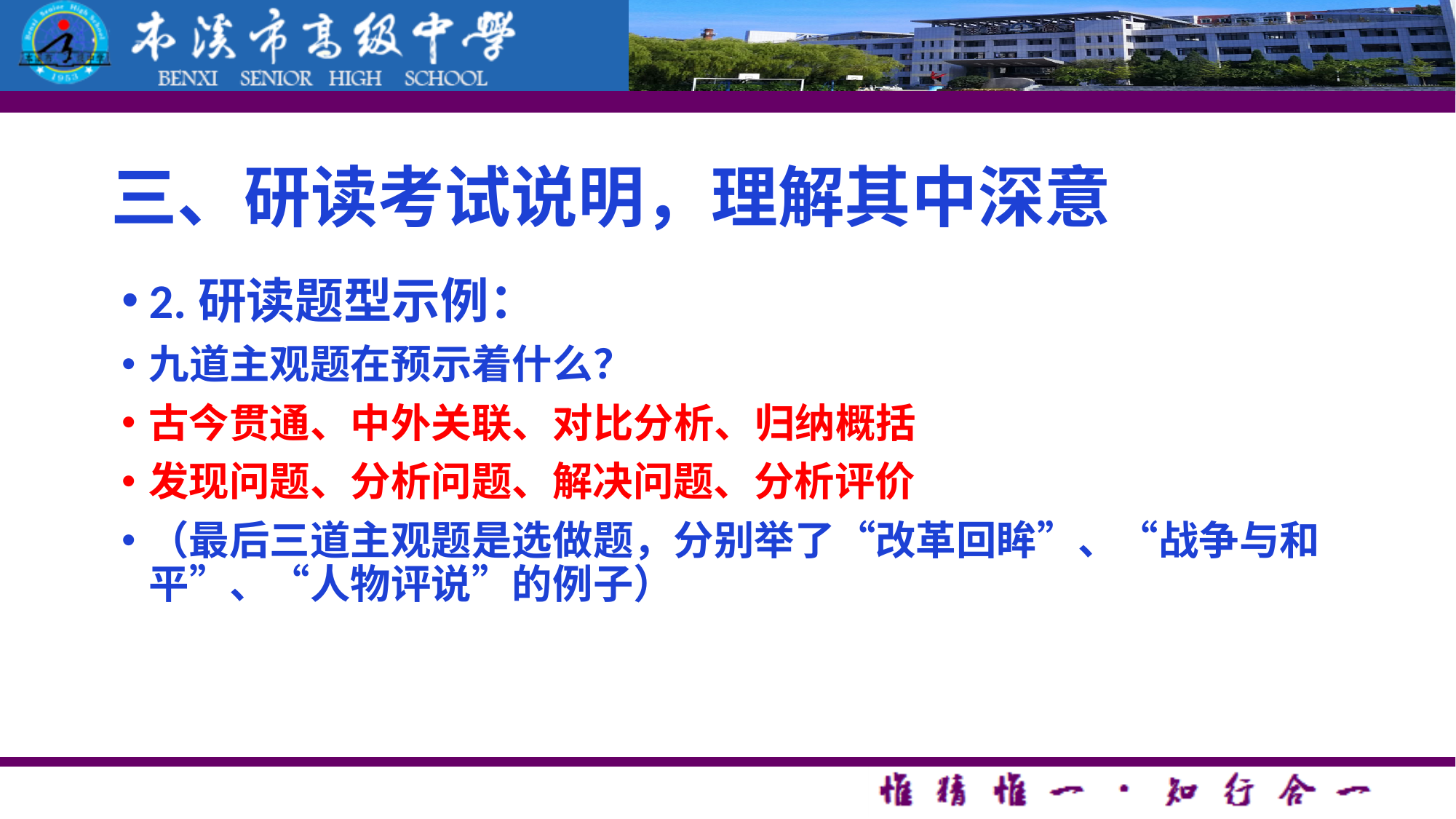

# 三、研读考试说明，理解其中深意
2.研读题型示例：
九道主观题在预示着什么？
古今贯通、中外关联、对比分析、归纳概括
发现问题、分析问题、解决问题、分析评价
（最后三道主观题是选做题，分别举了“改革回眸”、“战争与和平”、“人物评说”的例子）